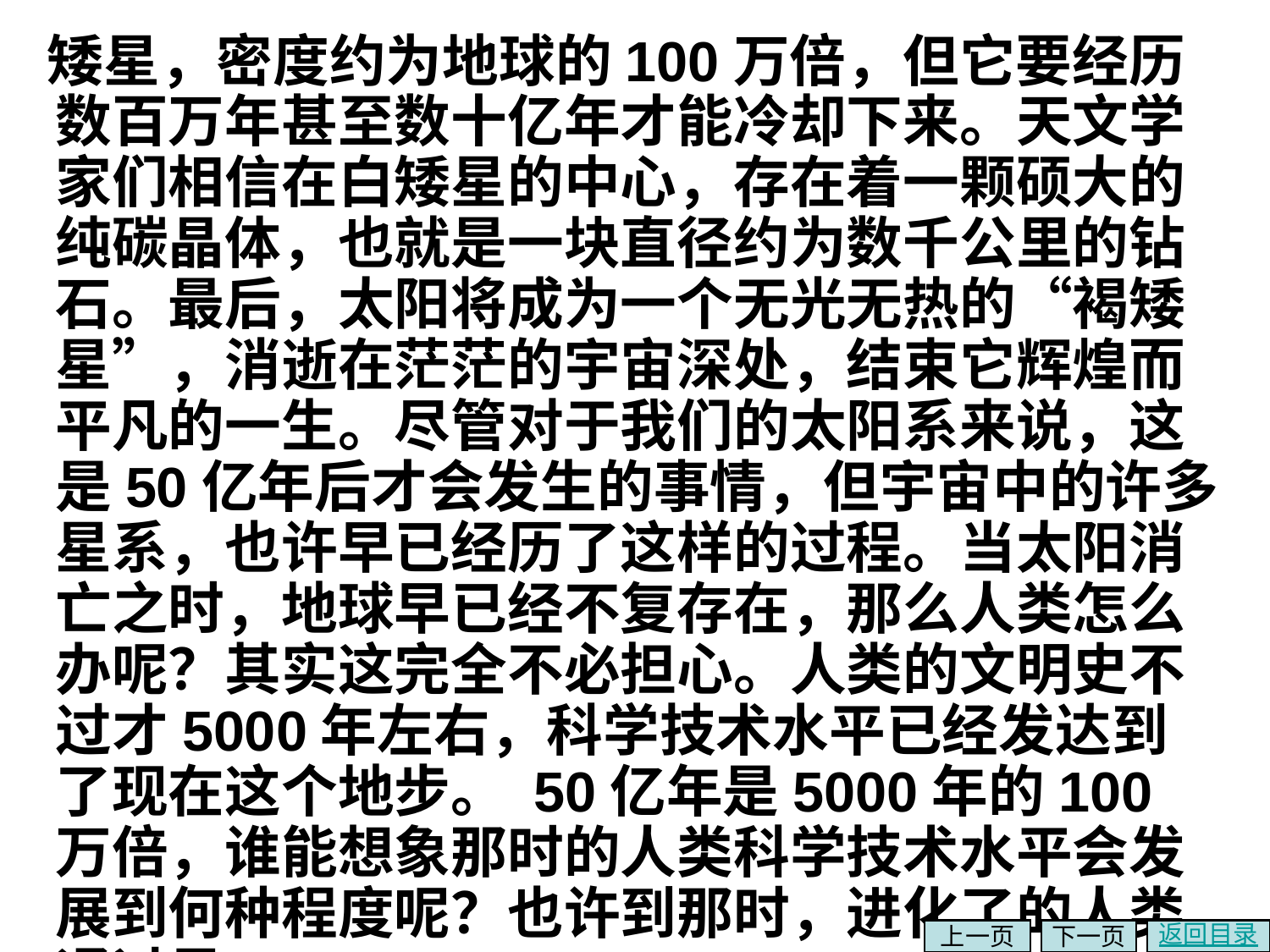

矮星，密度约为地球的100万倍，但它要经历数百万年甚至数十亿年才能冷却下来。天文学家们相信在白矮星的中心，存在着一颗硕大的纯碳晶体，也就是一块直径约为数千公里的钻石。最后，太阳将成为一个无光无热的“褐矮星”，消逝在茫茫的宇宙深处，结束它辉煌而平凡的一生。尽管对于我们的太阳系来说，这是50亿年后才会发生的事情，但宇宙中的许多星系，也许早已经历了这样的过程。当太阳消亡之时，地球早已经不复存在，那么人类怎么办呢？其实这完全不必担心。人类的文明史不过才5000年左右，科学技术水平已经发达到了现在这个地步。 50亿年是5000年的100万倍，谁能想象那时的人类科学技术水平会发展到何种程度呢？也许到那时，进化了的人类通过星
上一页
下一页
返回目录